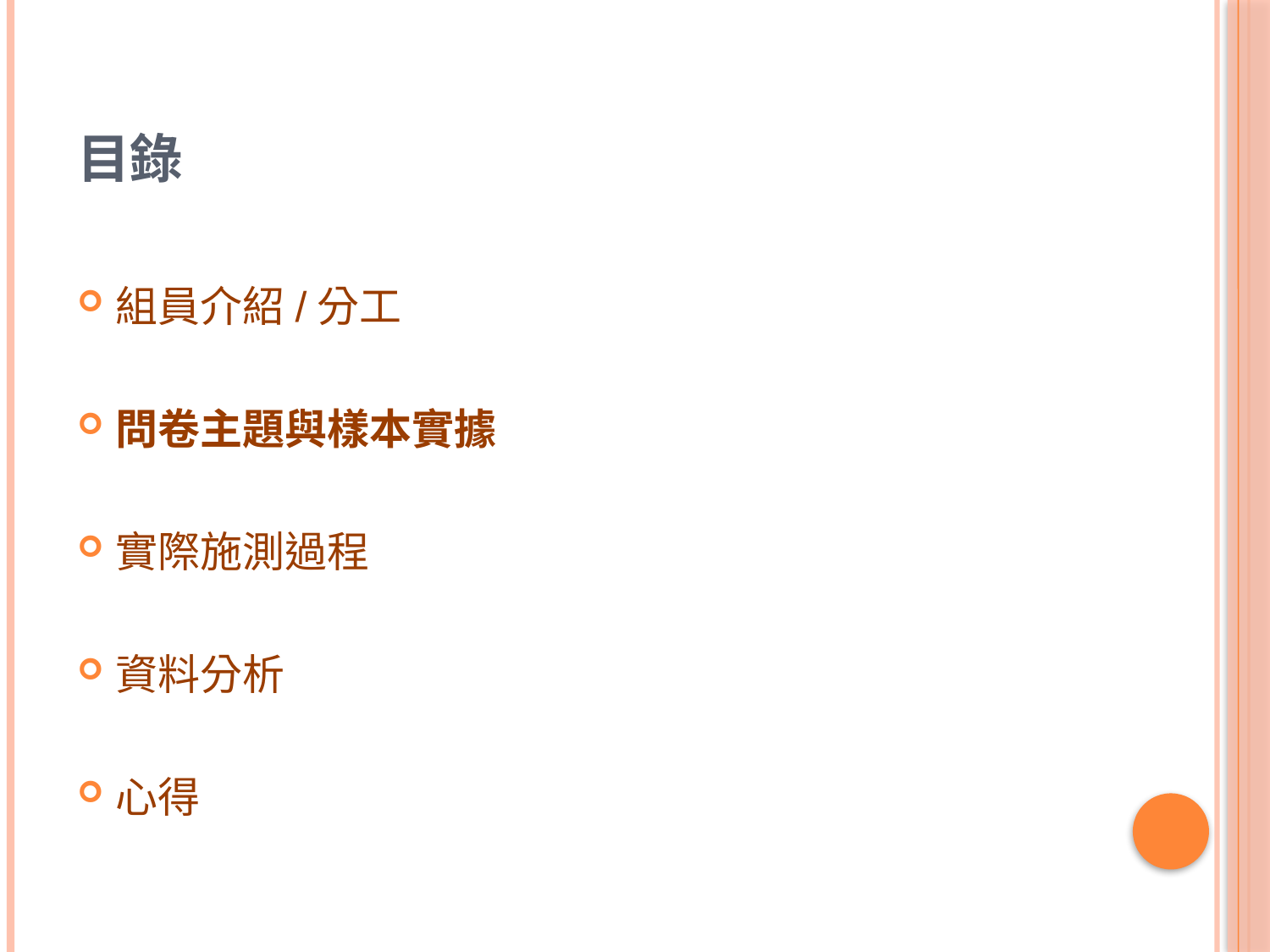

# 目錄
組員介紹/分工

問卷主題與樣本實據

實際施測過程

資料分析

心得